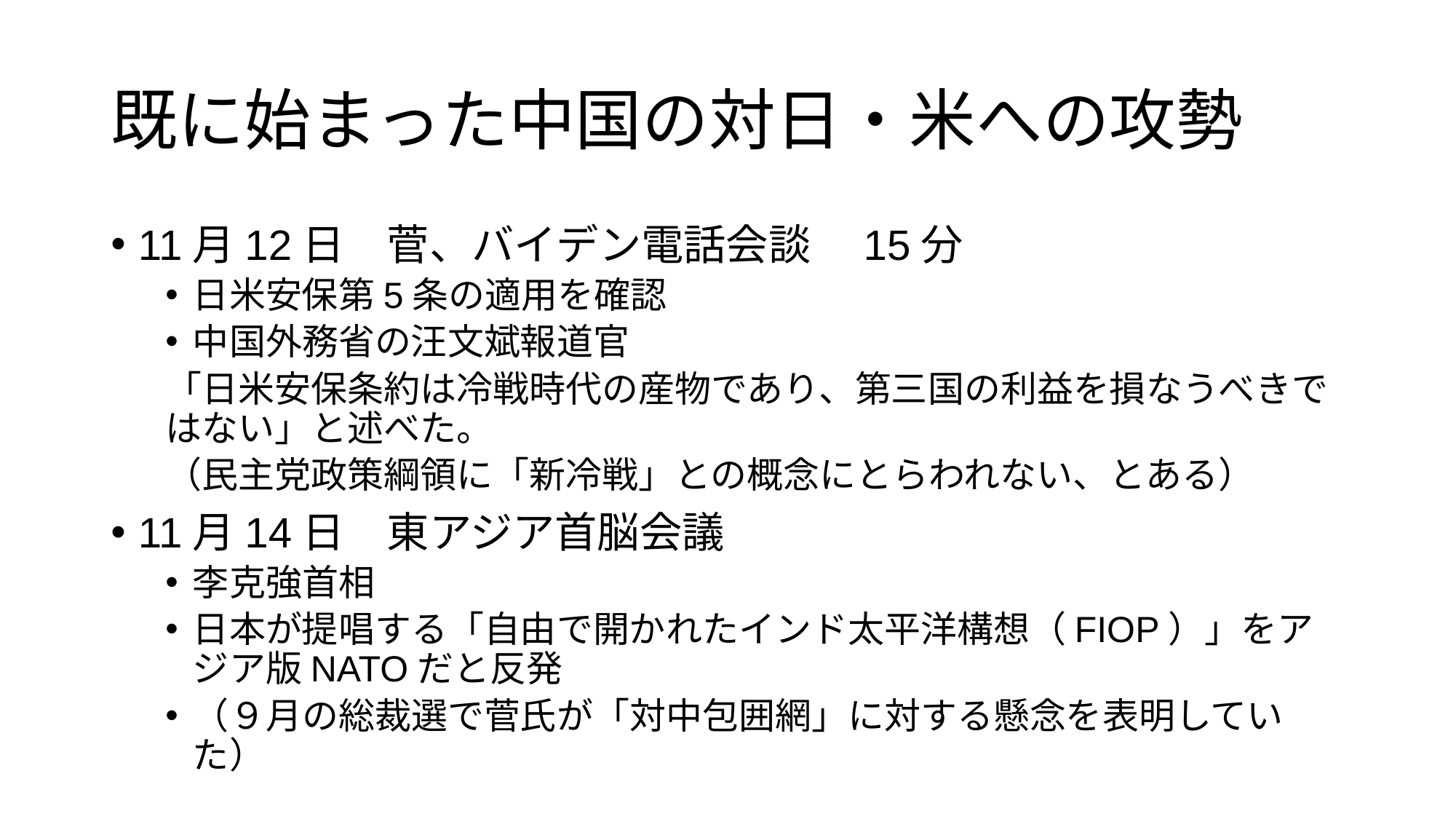

# 既に始まった中国の対日・米への攻勢
11月12日　菅、バイデン電話会談　15分
日米安保第5条の適用を確認
中国外務省の汪文斌報道官
「日米安保条約は冷戦時代の産物であり、第三国の利益を損なうべきではない」と述べた。
（民主党政策綱領に「新冷戦」との概念にとらわれない、とある）
11月14日　東アジア首脳会議
李克強首相
日本が提唱する「自由で開かれたインド太平洋構想（FIOP）」をアジア版NATOだと反発
（９月の総裁選で菅氏が「対中包囲網」に対する懸念を表明していた）